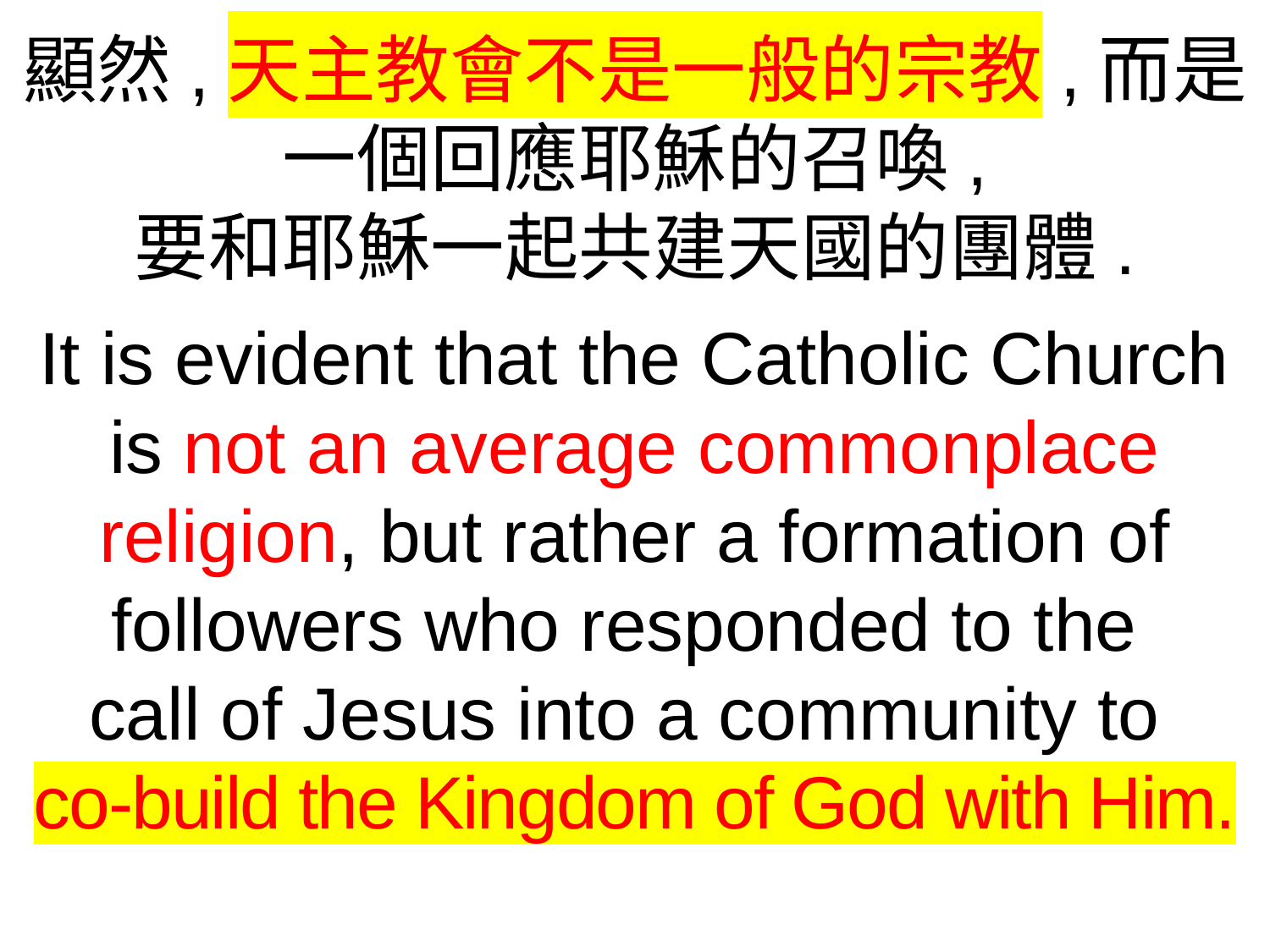

顯然,天主教會不是一般的宗教,而是一個回應耶穌的召喚,
要和耶穌一起共建天國的團體.
It is evident that the Catholic Church is not an average commonplace religion, but rather a formation of followers who responded to the
call of Jesus into a community to
co-build the Kingdom of God with Him.